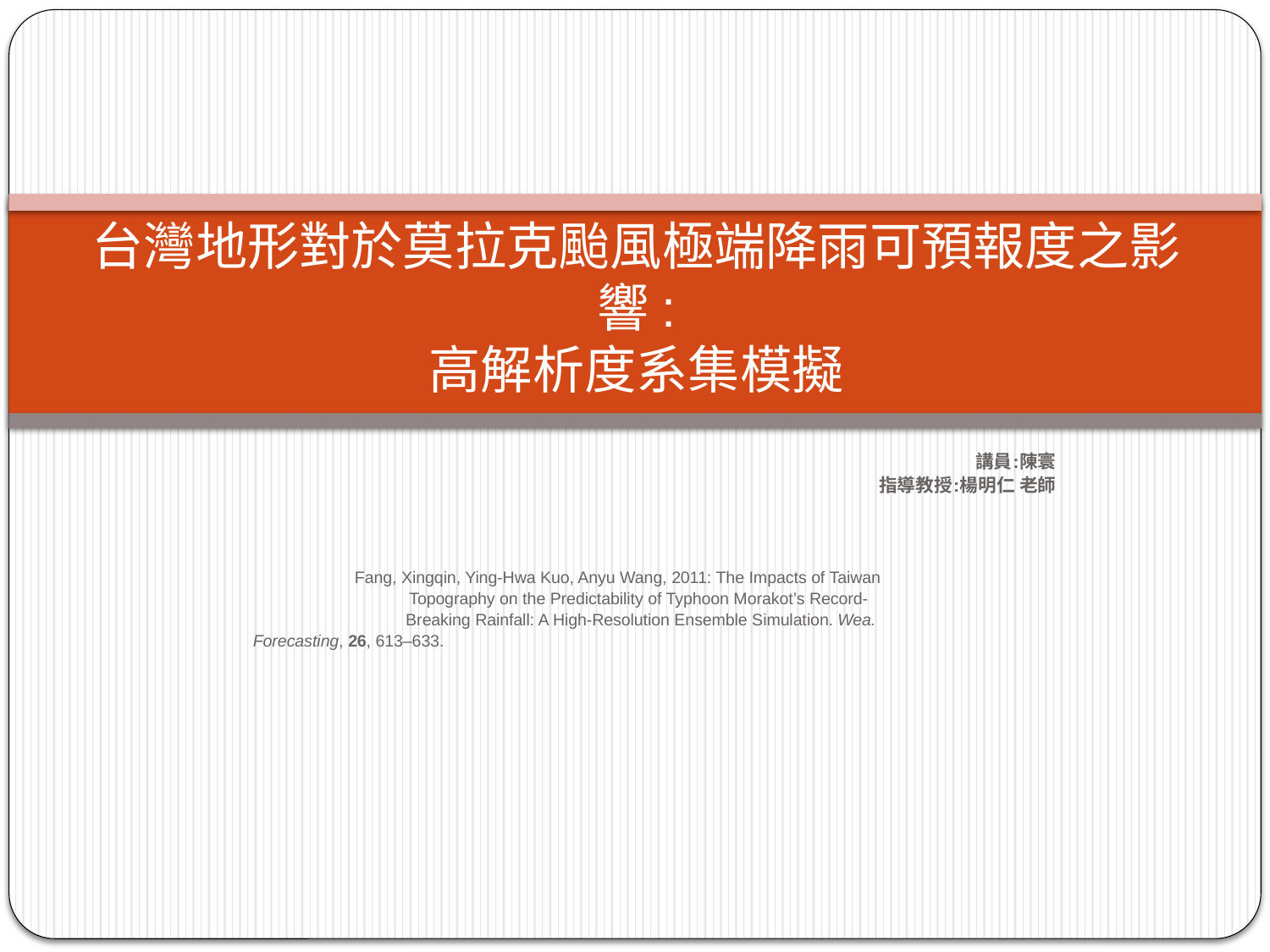

# 台灣地形對於莫拉克颱風極端降雨可預報度之影響: 高解析度系集模擬
講員:陳寰
指導教授:楊明仁 老師

Fang, Xingqin, Ying-Hwa Kuo, Anyu Wang, 2011: The Impacts of Taiwan
       Topography on the Predictability of Typhoon Morakot’s Record-
       Breaking Rainfall: A High-Resolution Ensemble Simulation. Wea.
             Forecasting, 26, 613–633.